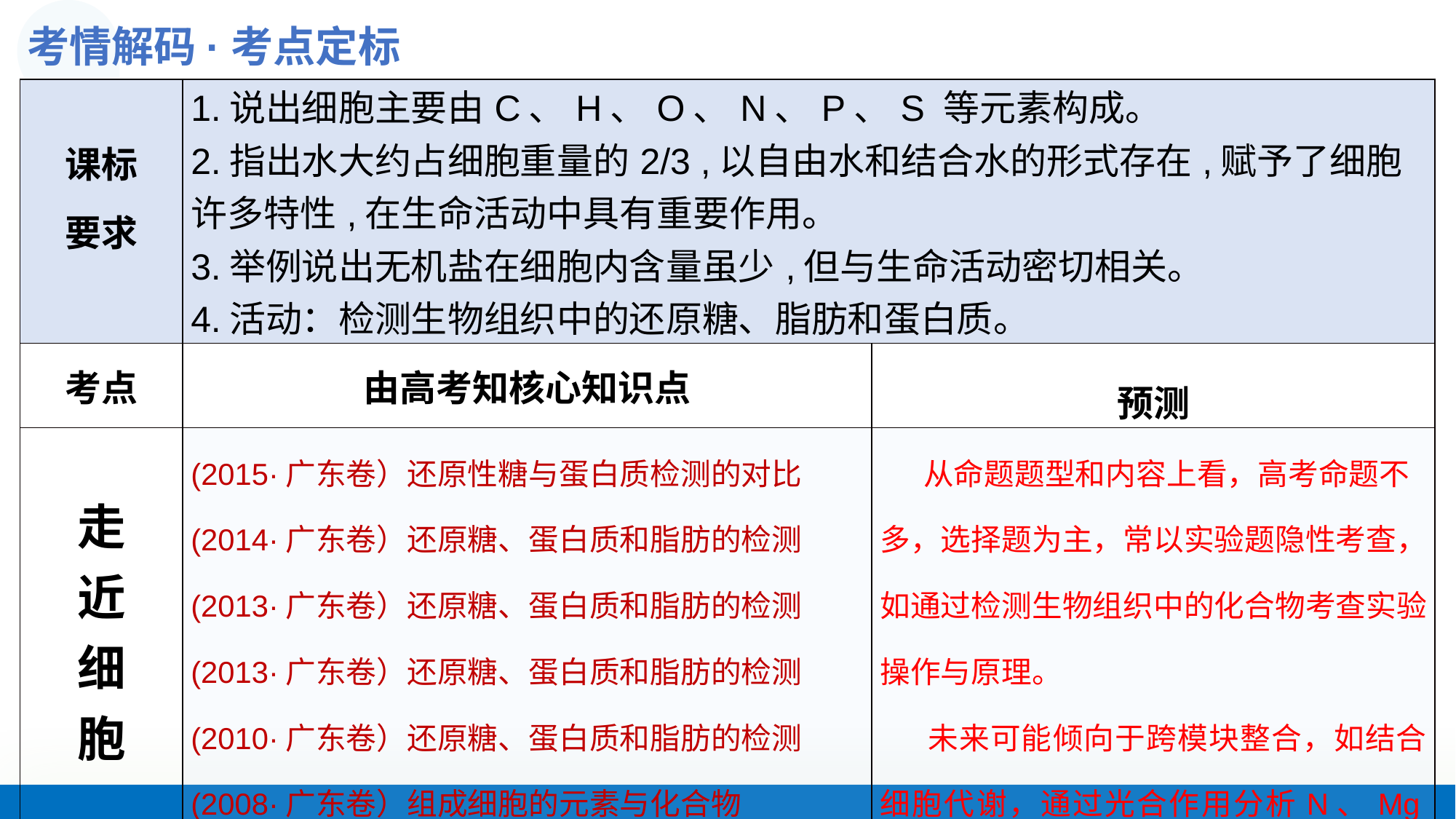

考情解码·考点定标
| 课标 要求 | 1.说出细胞主要由C、H、O、N、P、S 等元素构成。 2.指出水大约占细胞重量的2/3 ,以自由水和结合水的形式存在,赋予了细胞 许多特性,在生命活动中具有重要作用。 3.举例说出无机盐在细胞内含量虽少,但与生命活动密切相关。 4.活动：检测生物组织中的还原糖、脂肪和蛋白质。 |  |
| --- | --- | --- |
| 考点 | 由高考知核心知识点 | 预测 |
| 走 近 细 胞 | (2015·广东卷）还原性糖与蛋白质检测的对比 (2014·广东卷）还原糖、蛋白质和脂肪的检测 (2013·广东卷）还原糖、蛋白质和脂肪的检测 (2013·广东卷）还原糖、蛋白质和脂肪的检测 (2010·广东卷）还原糖、蛋白质和脂肪的检测 (2008·广东卷）组成细胞的元素与化合物 | 从命题题型和内容上看，高考命题不多，选择题为主，常以实验题隐性考查，如通过检测生物组织中的化合物考查实验操作与原理。 未来可能倾向于跨模块整合，如结合细胞代谢，通过光合作用分析N、Mg等元素的作用，培养学生科学思维。 |